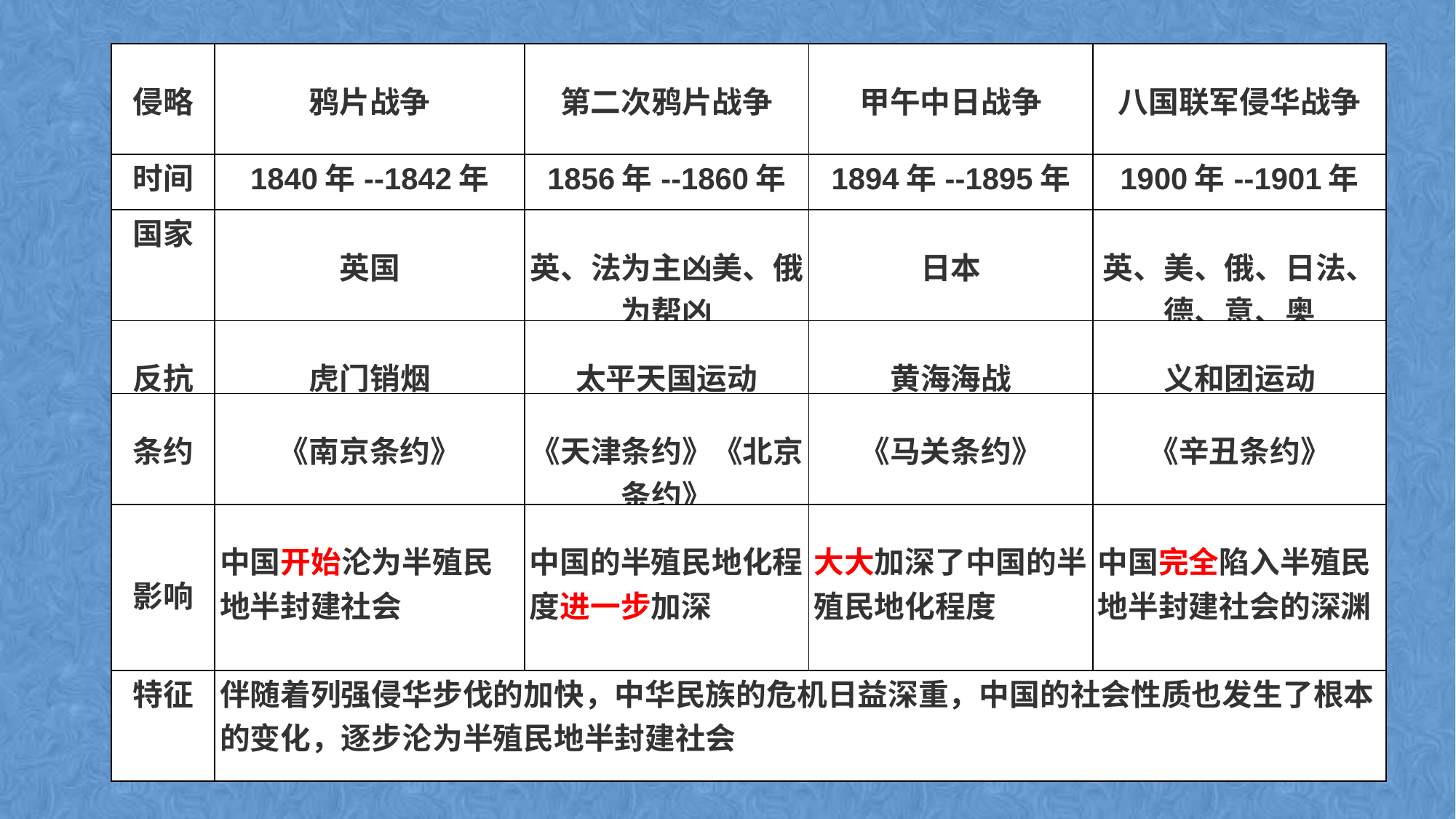

#
| 侵略 | 鸦片战争 | 第二次鸦片战争 | 甲午中日战争 | 八国联军侵华战争 |
| --- | --- | --- | --- | --- |
| 时间 | 1840年--1842年 | 1856年--1860年 | 1894年--1895年 | 1900年--1901年 |
| 国家 | 英国 | 英、法为主凶美、俄为帮凶 | 日本 | 英、美、俄、日法、德、意、奥 |
| 反抗 | 虎门销烟 | 太平天国运动 | 黄海海战 | 义和团运动 |
| 条约 | 《南京条约》 | 《天津条约》《北京条约》 | 《马关条约》 | 《辛丑条约》 |
| 影响 | 中国开始沦为半殖民地半封建社会 | 中国的半殖民地化程度进一步加深 | 大大加深了中国的半殖民地化程度 | 中国完全陷入半殖民地半封建社会的深渊 |
| 特征 | 伴随着列强侵华步伐的加快，中华民族的危机日益深重，中国的社会性质也发生了根本的变化，逐步沦为半殖民地半封建社会 |  |  |  |

教师引导学生在阅读上述目录的基础上，可对本单元的课时目录进行梳理，见下表1。表1